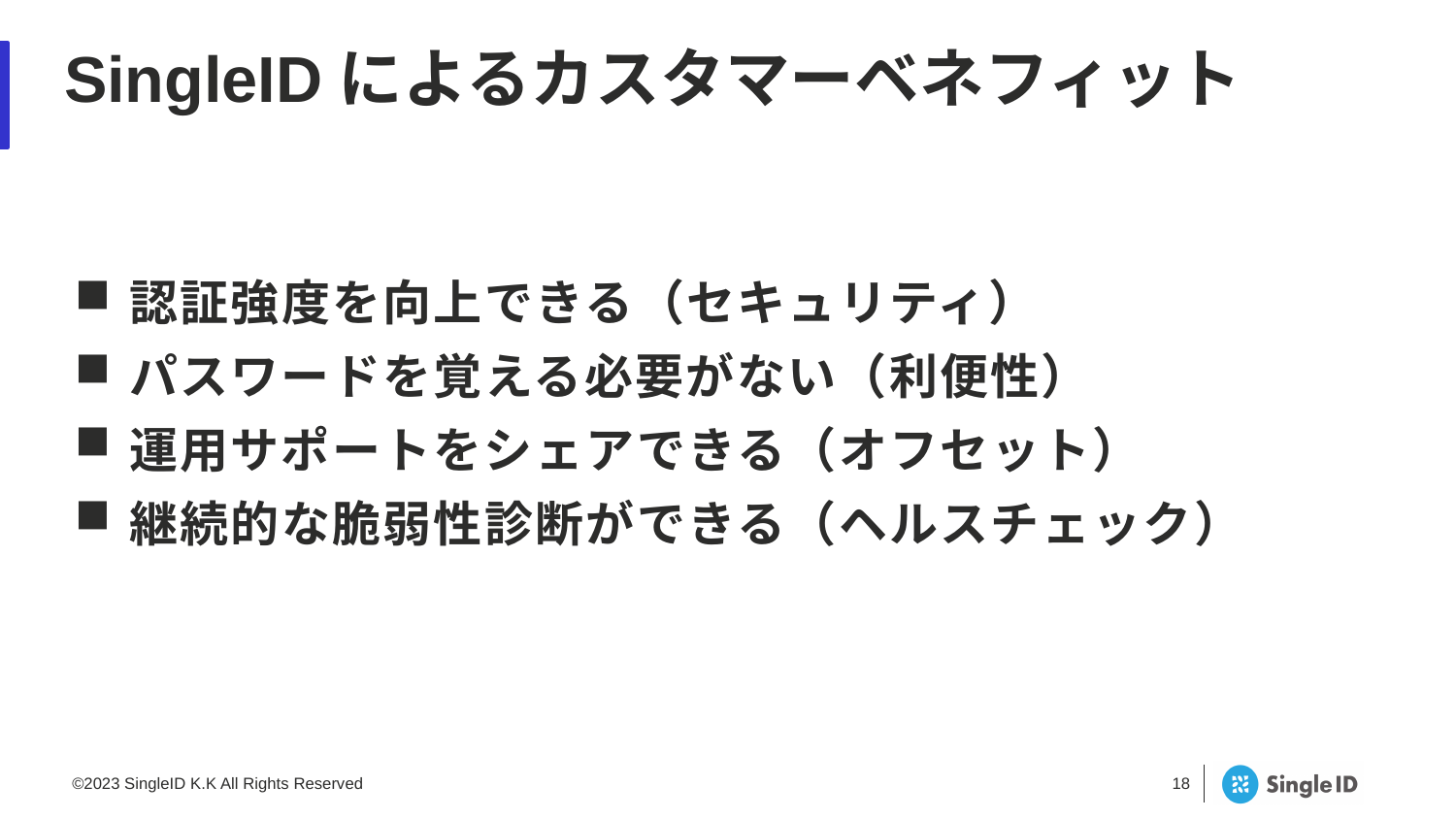

# SingleIDによるカスタマーベネフィット
認証強度を向上できる（セキュリティ）
パスワードを覚える必要がない（利便性）
運用サポートをシェアできる（オフセット）
継続的な脆弱性診断ができる（ヘルスチェック）